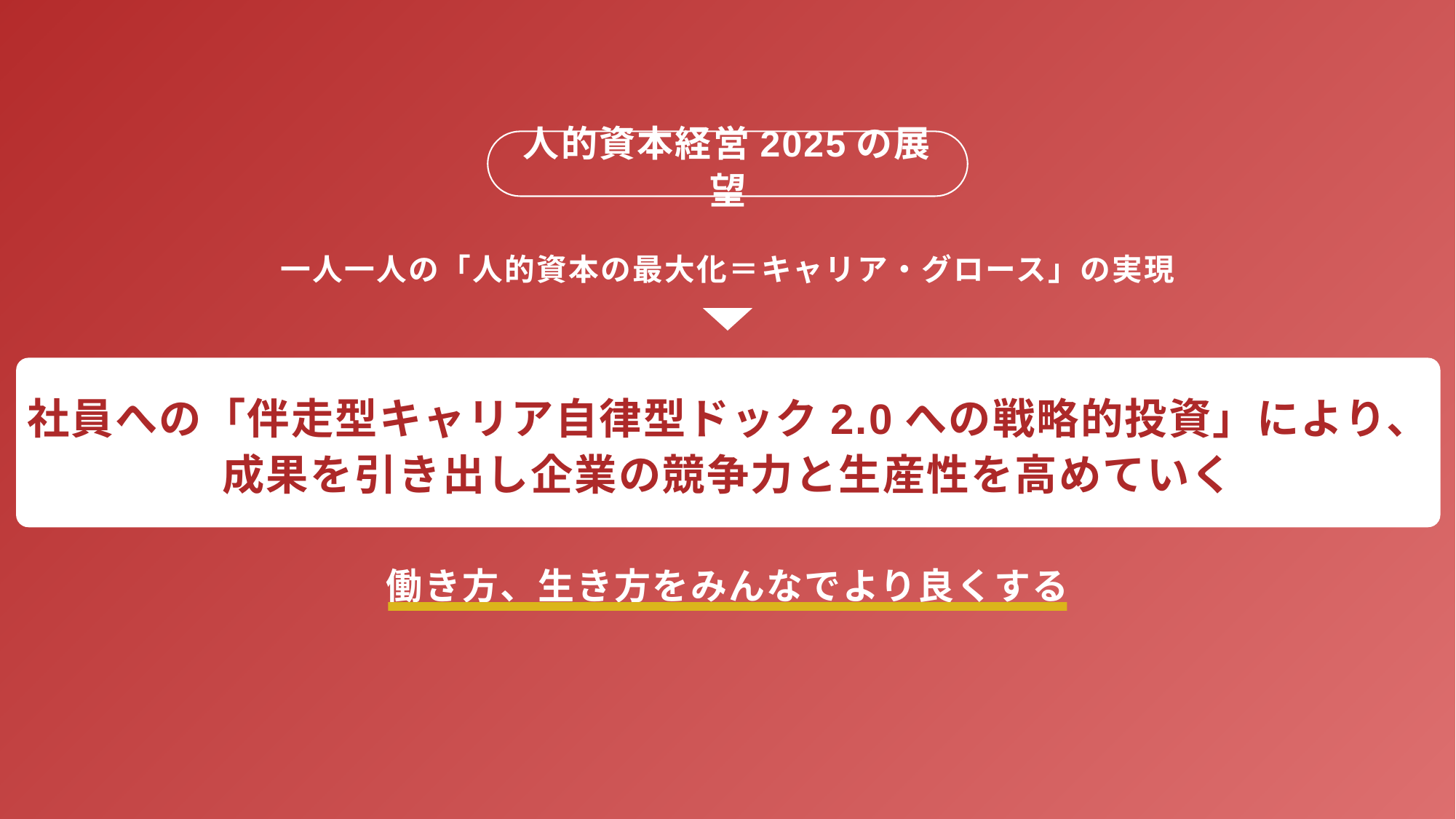

人的資本経営2025の展望
一人一人の「人的資本の最大化＝キャリア・グロース」の実現

社員への「伴走型キャリア自律型ドック2.0への戦略的投資」により、
成果を引き出し企業の競争力と生産性を高めていく
働き方、生き方をみんなでより良くする